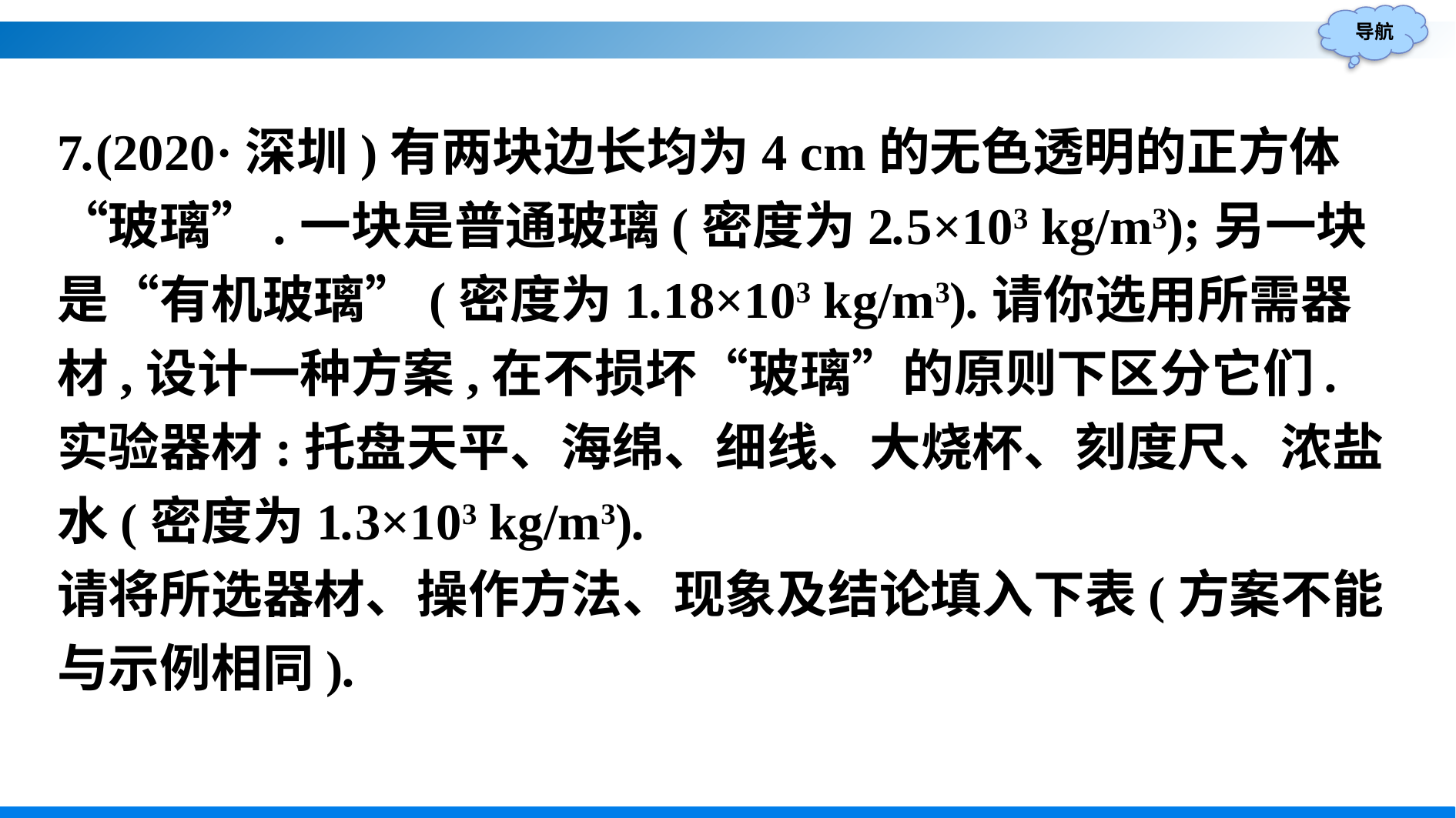

7.(2020·深圳)有两块边长均为4 cm的无色透明的正方体“玻璃”.一块是普通玻璃(密度为2.5×103 kg/m3);另一块是“有机玻璃”(密度为1.18×103 kg/m3).请你选用所需器材,设计一种方案,在不损坏“玻璃”的原则下区分它们.
实验器材:托盘天平、海绵、细线、大烧杯、刻度尺、浓盐水(密度为1.3×103 kg/m3).
请将所选器材、操作方法、现象及结论填入下表(方案不能与示例相同).